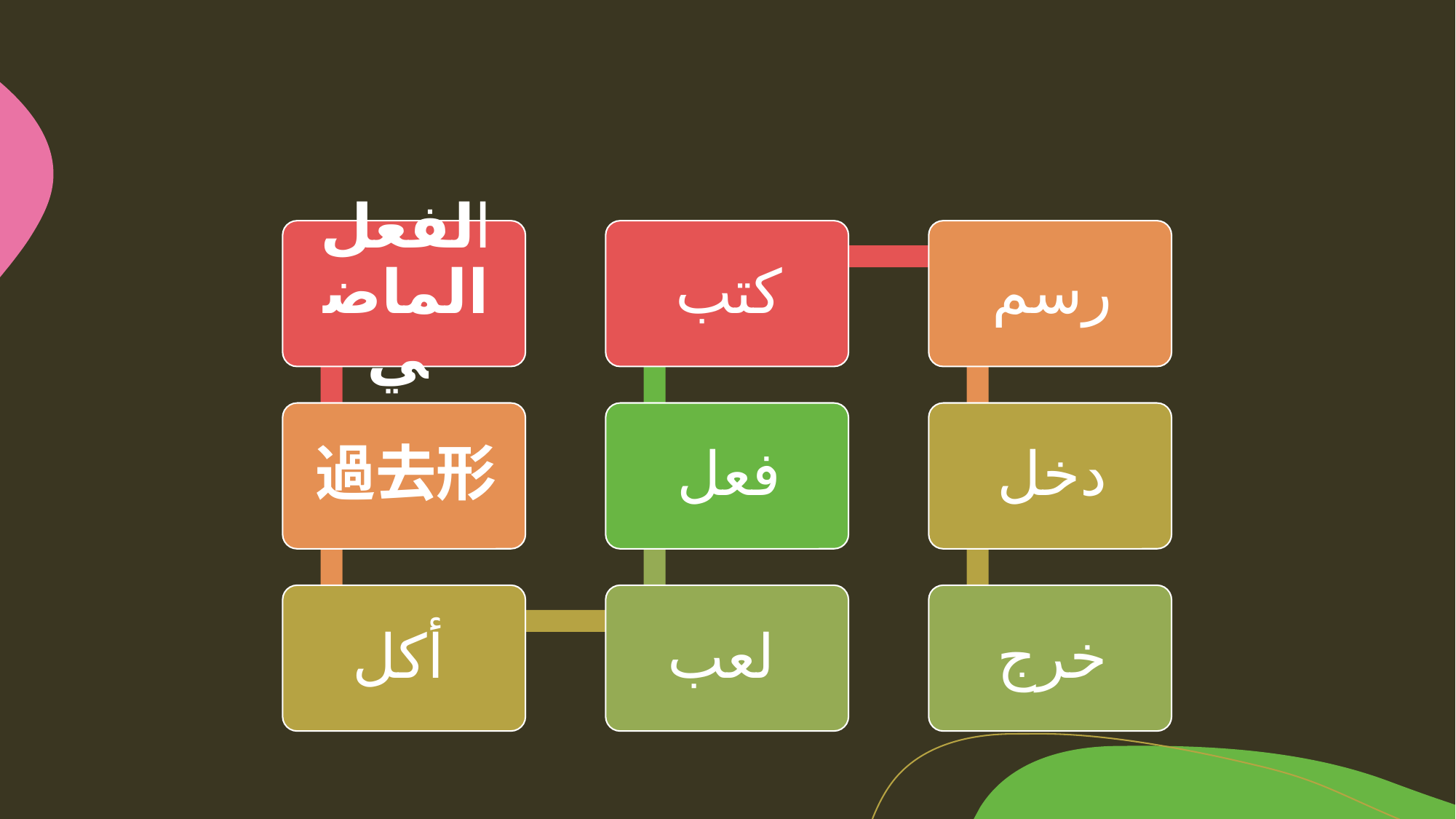

الفعل الماضي
過去形
أكل
لعب
فعل
كتب
رسم
دخل
خرج